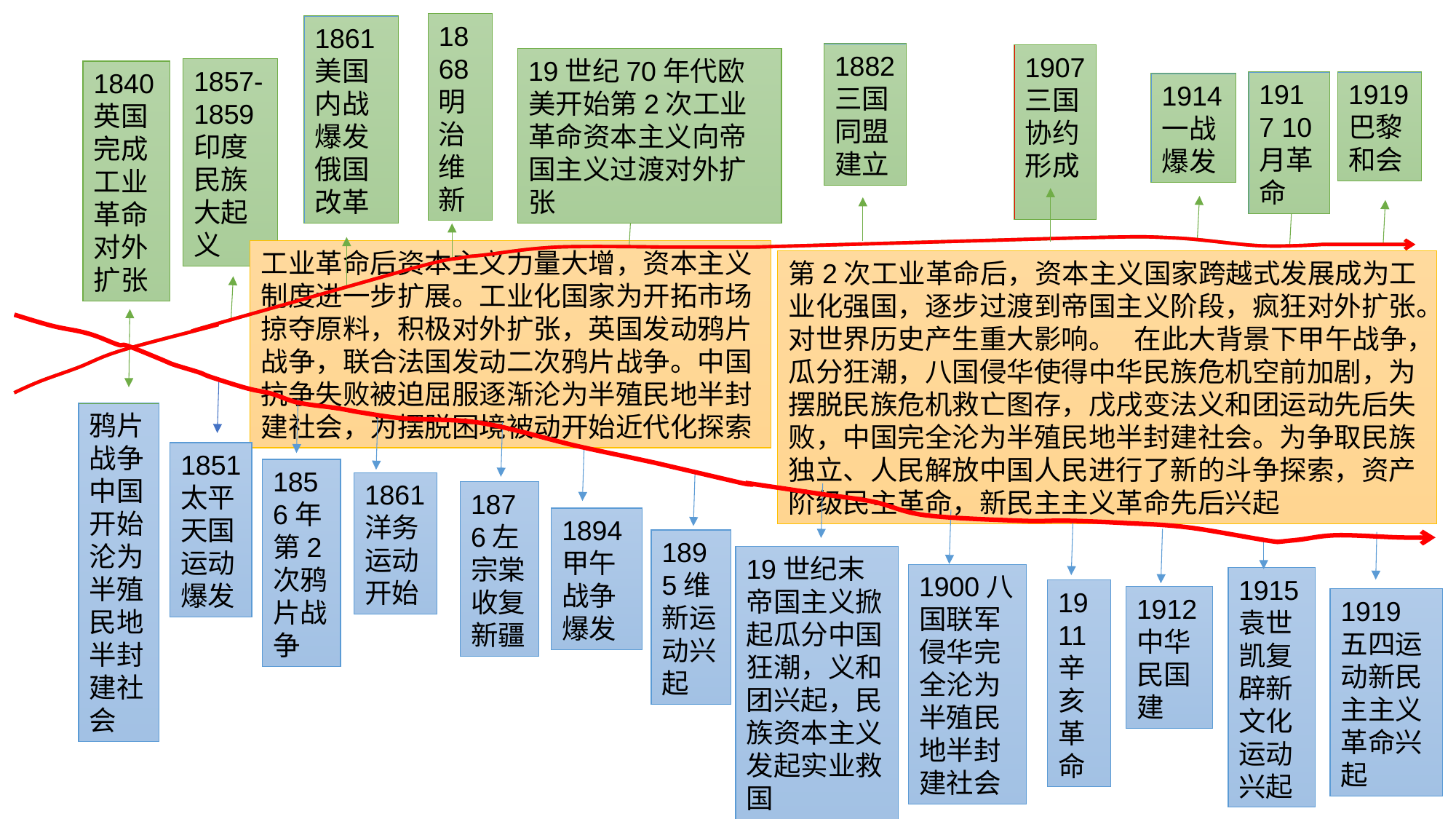

1868明治维新
1861美国内战爆发俄国改革
1882三国同盟建立
1907三国协约形成
19世纪70年代欧美开始第2次工业革命资本主义向帝国主义过渡对外扩张
1857-1859印度民族大起义
1840英国完成工业革命对外扩张
1917 10月革命
1919巴黎和会
1914一战爆发

工业革命后资本主义力量大增，资本主义制度进一步扩展。工业化国家为开拓市场掠夺原料，积极对外扩张，英国发动鸦片战争，联合法国发动二次鸦片战争。中国抗争失败被迫屈服逐渐沦为半殖民地半封建社会，为摆脱困境被动开始近代化探索
第2次工业革命后，资本主义国家跨越式发展成为工业化强国，逐步过渡到帝国主义阶段，疯狂对外扩张。对世界历史产生重大影响。   在此大背景下甲午战争，瓜分狂潮，八国侵华使得中华民族危机空前加剧，为摆脱民族危机救亡图存，戊戌变法义和团运动先后失败，中国完全沦为半殖民地半封建社会。为争取民族独立、人民解放中国人民进行了新的斗争探索，资产阶级民主革命，新民主主义革命先后兴起

鸦片战争中国开始沦为半殖民地半封建社会
1851太平天国运动爆发
1856年第2次鸦片战争
1861洋务运动开始
1876左宗棠收复新疆
1894甲午战争爆发
1895维新运动兴起
19世纪末帝国主义掀起瓜分中国狂潮，义和团兴起，民族资本主义发起实业救国
1900八国联军侵华完全沦为半殖民地半封建社会
1915袁世凯复辟新文化运动兴起
1911辛亥革命
1912中华民国建
1919五四运动新民主主义革命兴起